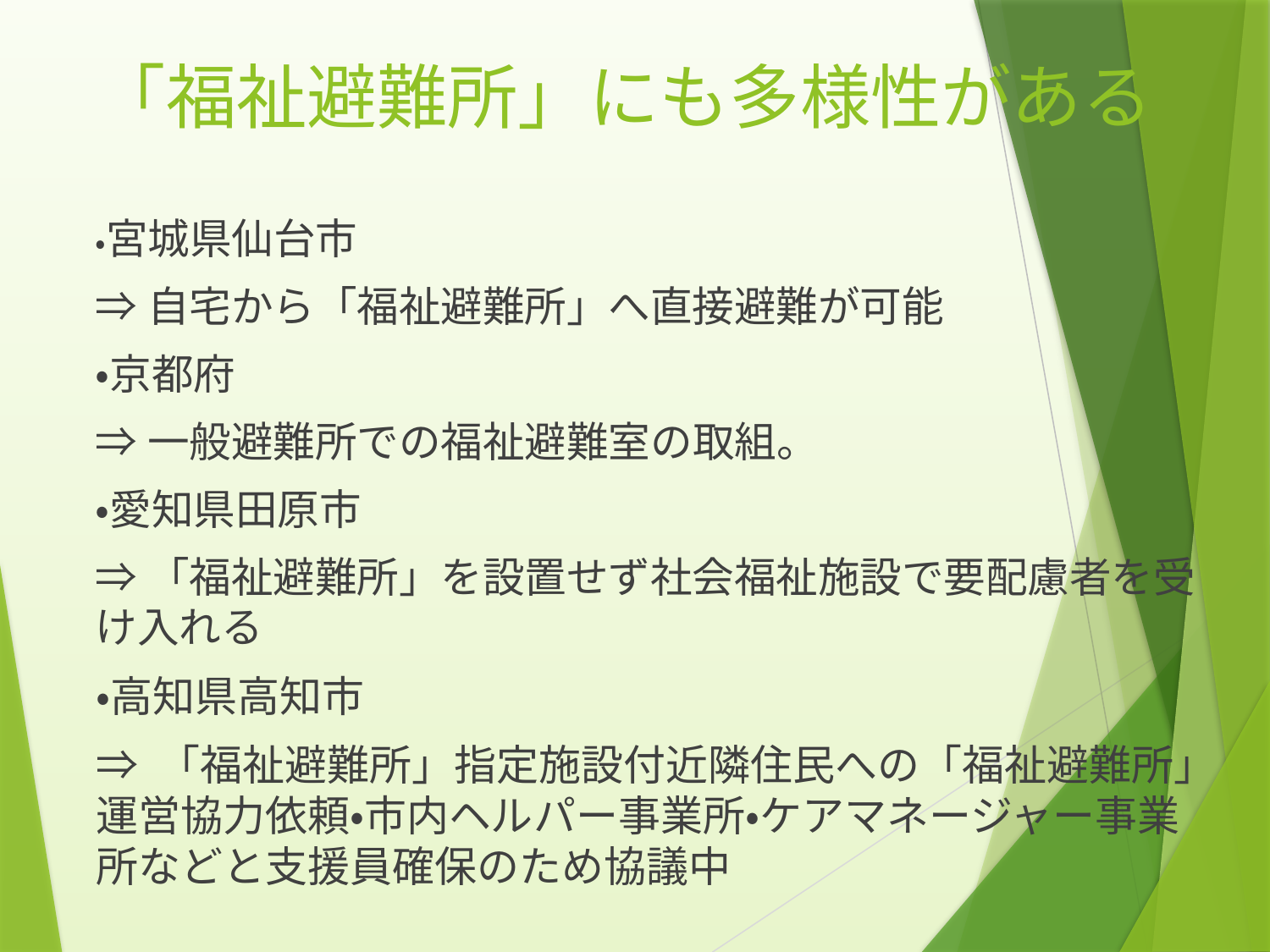

# 「福祉避難所」にも多様性がある
・宮城県仙台市
⇒自宅から「福祉避難所」へ直接避難が可能
・京都府
⇒一般避難所での福祉避難室の取組。
・愛知県田原市
⇒「福祉避難所」を設置せず社会福祉施設で要配慮者を受け入れる

・高知県高知市
⇒ 「福祉避難所」指定施設付近隣住民への「福祉避難所」運営協力依頼・市内ヘルパー事業所・ケアマネージャー事業所などと支援員確保のため協議中